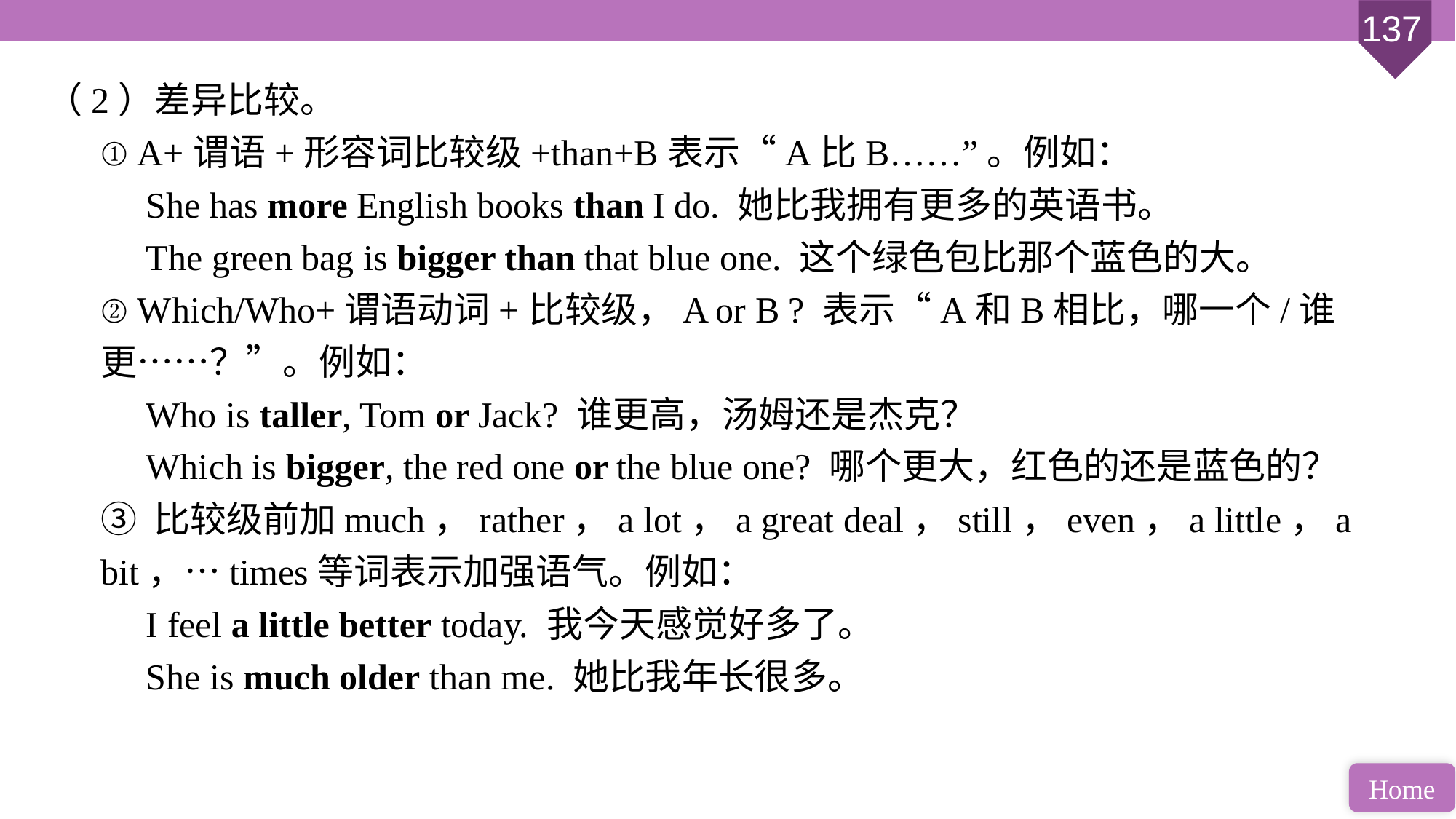

（2）差异比较。
① A+谓语+形容词比较级+than+B表示“A比B……”。例如：
     She has more English books than I do. 她比我拥有更多的英语书。
     The green bag is bigger than that blue one. 这个绿色包比那个蓝色的大。
② Which/Who+谓语动词+比较级，A or B ? 表示“A和B相比，哪一个/谁
更……？”。例如：
     Who is taller, Tom or Jack? 谁更高，汤姆还是杰克？
     Which is bigger, the red one or the blue one? 哪个更大，红色的还是蓝色的？
③ 比较级前加much，rather，a lot，a great deal，still，even，a little，a bit，…times等词表示加强语气。例如：
     I feel a little better today. 我今天感觉好多了。
     She is much older than me. 她比我年长很多。